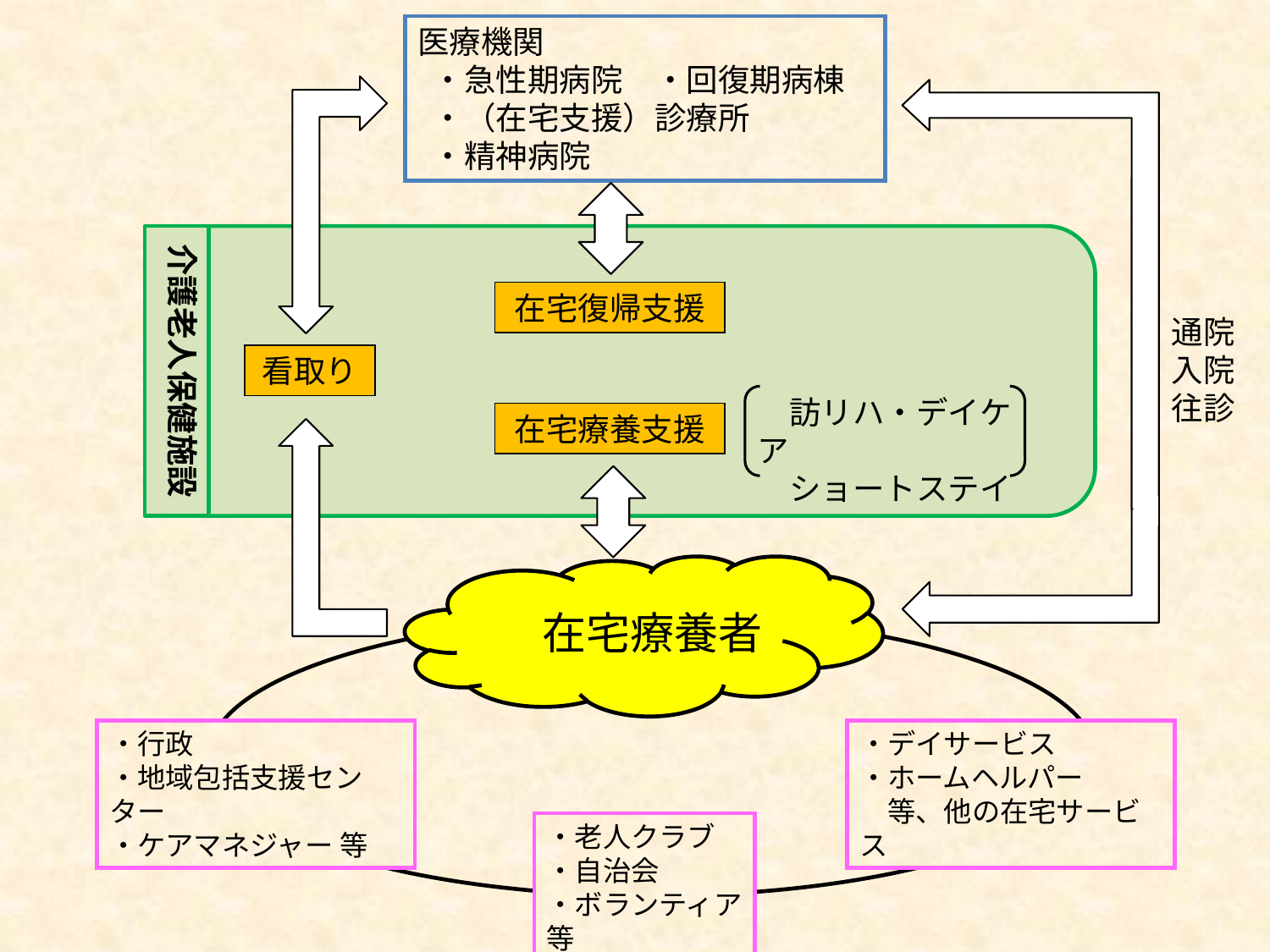

医療機関
 ・急性期病院　・回復期病棟
 ・（在宅支援）診療所
 ・精神病院

介護老人保健施設

在宅復帰支援
通院
入院
往診
看取り
　訪リハ・デイケア
　ショートステイ

在宅療養支援

    在宅療養者

・行政
・地域包括支援センター
・ケアマネジャー 等
・デイサービス
・ホームヘルパー
　等、他の在宅サービス
・老人クラブ
・自治会
・ボランティア 等